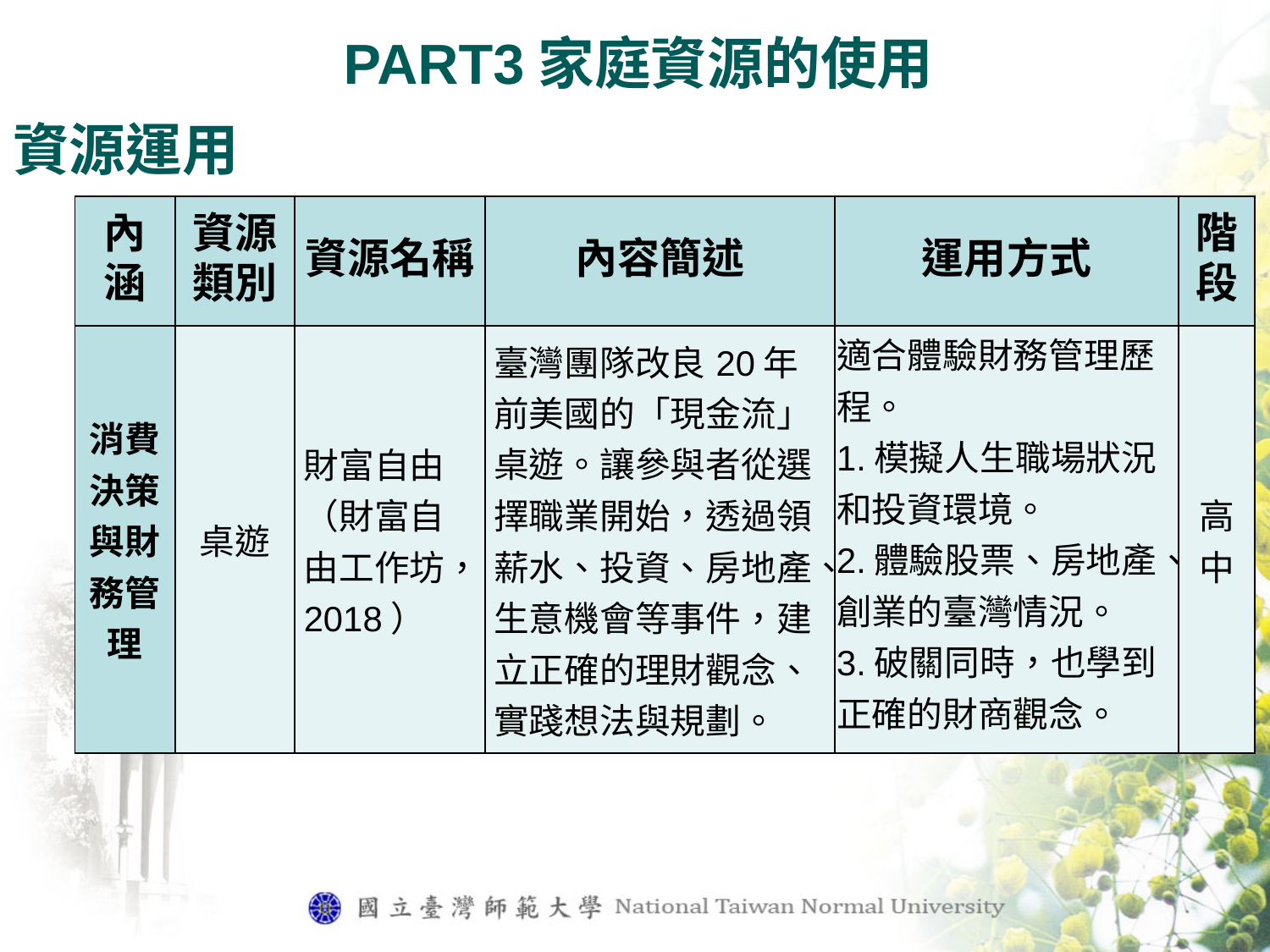

PART3家庭資源的使用
資源運用
| 內涵 | 資源類別 | 資源名稱 | 內容簡述 | 運用方式 | 階段 |
| --- | --- | --- | --- | --- | --- |
| 消費決策與財務管理 | 桌遊 | 財富自由 （財富自由工作坊，2018） | 臺灣團隊改良20年前美國的「現金流」桌遊。讓參與者從選擇職業開始，透過領薪水、投資、房地產、生意機會等事件，建立正確的理財觀念、實踐想法與規劃。 | 適合體驗財務管理歷程。 1.模擬人生職場狀況和投資環境。 2.體驗股票、房地產、創業的臺灣情況。 3.破關同時，也學到正確的財商觀念。 | 高 中 |